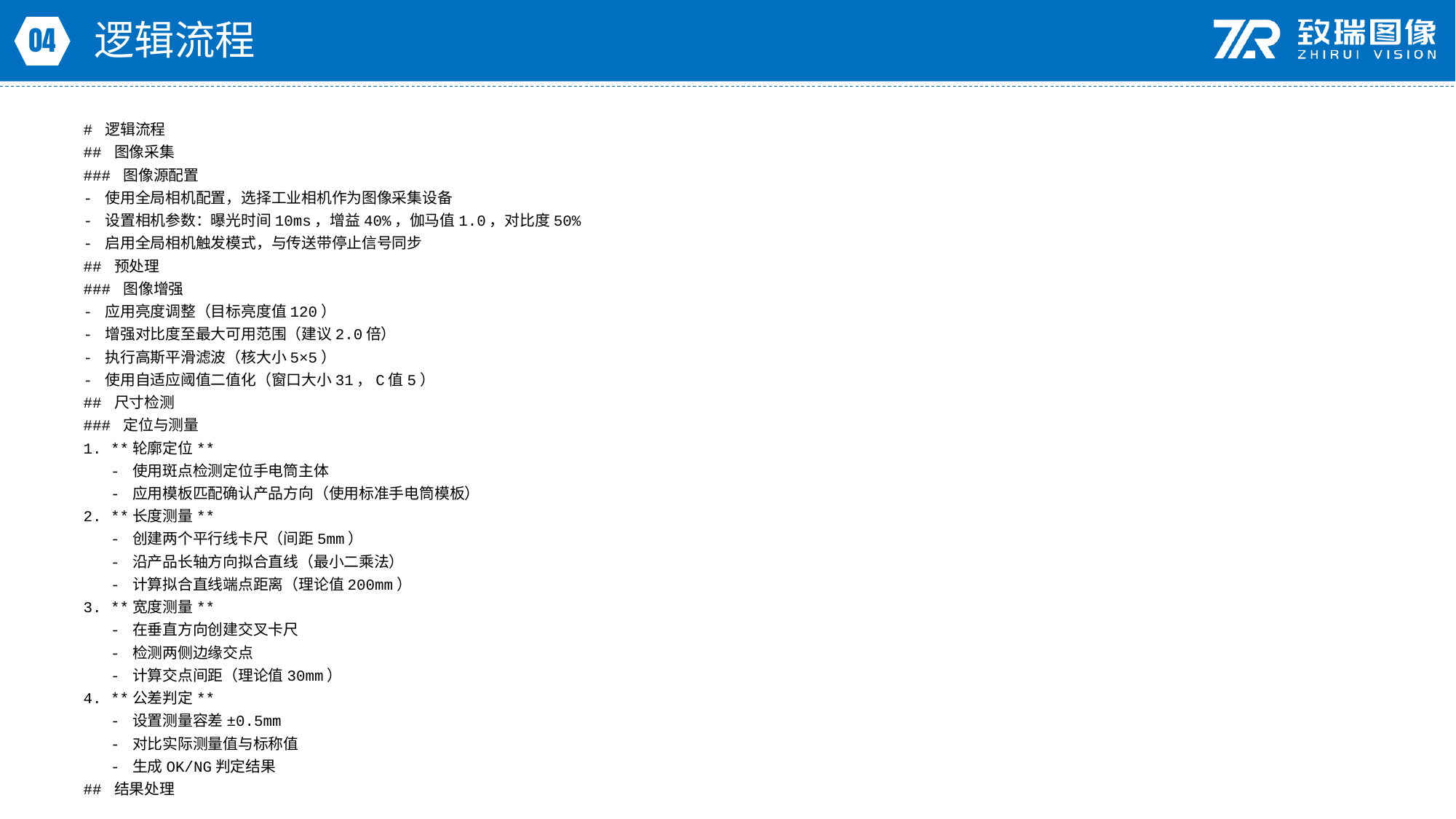

逻辑流程
04

# 逻辑流程
## 图像采集
### 图像源配置
- 使用全局相机配置，选择工业相机作为图像采集设备
- 设置相机参数：曝光时间10ms，增益40%，伽马值1.0，对比度50%
- 启用全局相机触发模式，与传送带停止信号同步
## 预处理
### 图像增强
- 应用亮度调整（目标亮度值120）
- 增强对比度至最大可用范围（建议2.0倍）
- 执行高斯平滑滤波（核大小5×5）
- 使用自适应阈值二值化（窗口大小31，C值5）
## 尺寸检测
### 定位与测量
1. **轮廓定位**
   - 使用斑点检测定位手电筒主体
   - 应用模板匹配确认产品方向（使用标准手电筒模板）
2. **长度测量**
   - 创建两个平行线卡尺（间距5mm）
   - 沿产品长轴方向拟合直线（最小二乘法）
   - 计算拟合直线端点距离（理论值200mm）
3. **宽度测量**
   - 在垂直方向创建交叉卡尺
   - 检测两侧边缘交点
   - 计算交点间距（理论值30mm）
4. **公差判定**
   - 设置测量容差±0.5mm
   - 对比实际测量值与标称值
   - 生成OK/NG判定结果
## 结果处理